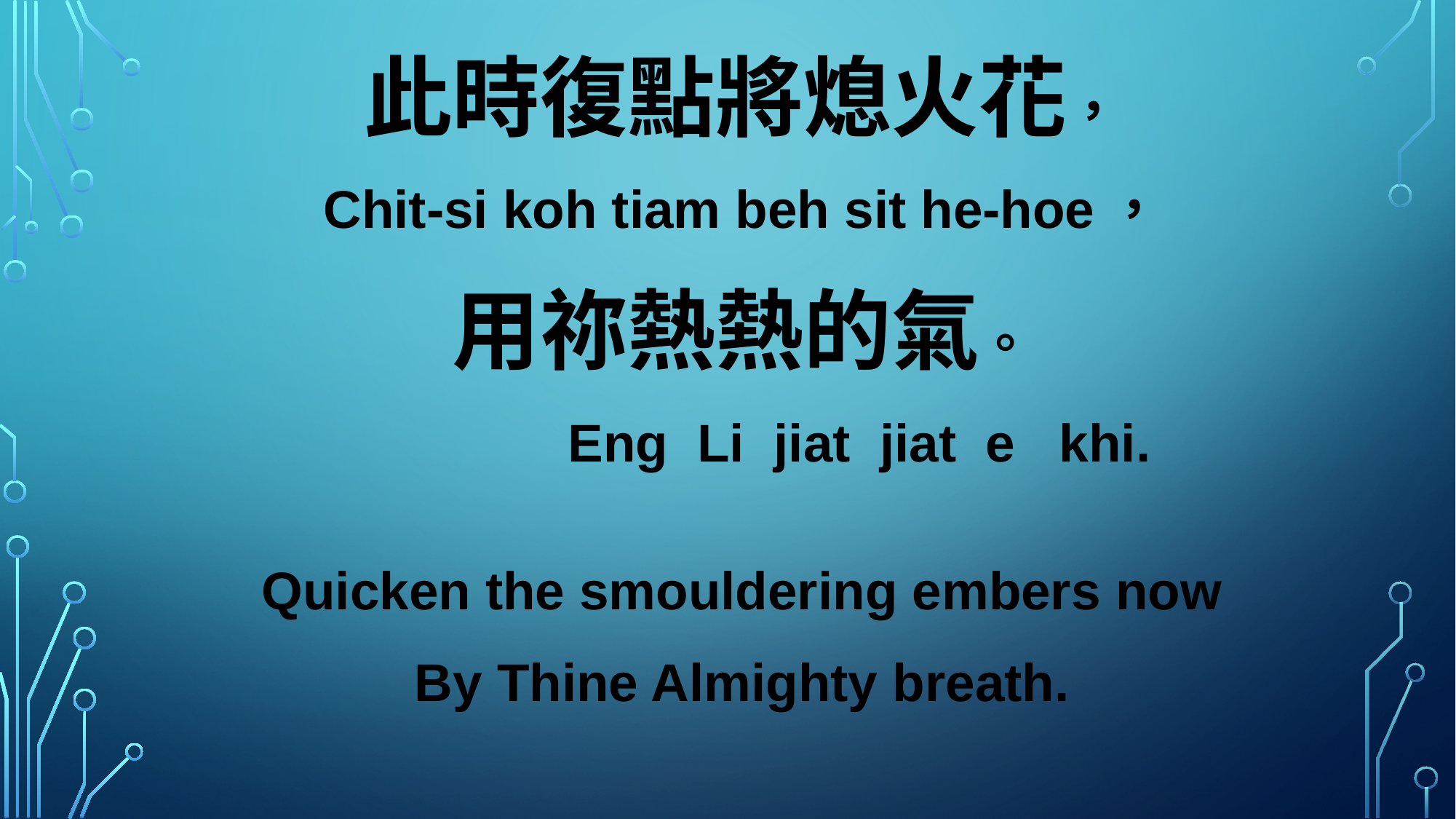

此時復點將熄火花，
Chit-si koh tiam beh sit he-hoe，
用祢熱熱的氣。
                              Eng  Li  jiat  jiat  e   khi.

Quicken the smouldering embers now
By Thine Almighty breath.